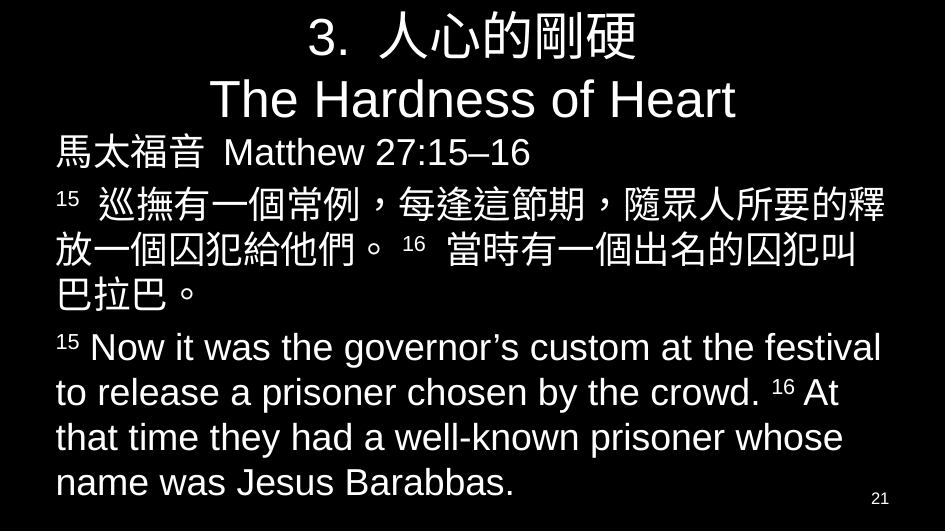

# 3. 人心的剛硬 The Hardness of Heart
馬太福音 Matthew 27:15–16
15 巡撫有一個常例，每逢這節期，隨眾人所要的釋放一個囚犯給他們。16 當時有一個出名的囚犯叫巴拉巴。
15 Now it was the governor’s custom at the festival to release a prisoner chosen by the crowd. 16 At that time they had a well-known prisoner whose name was Jesus Barabbas.

21